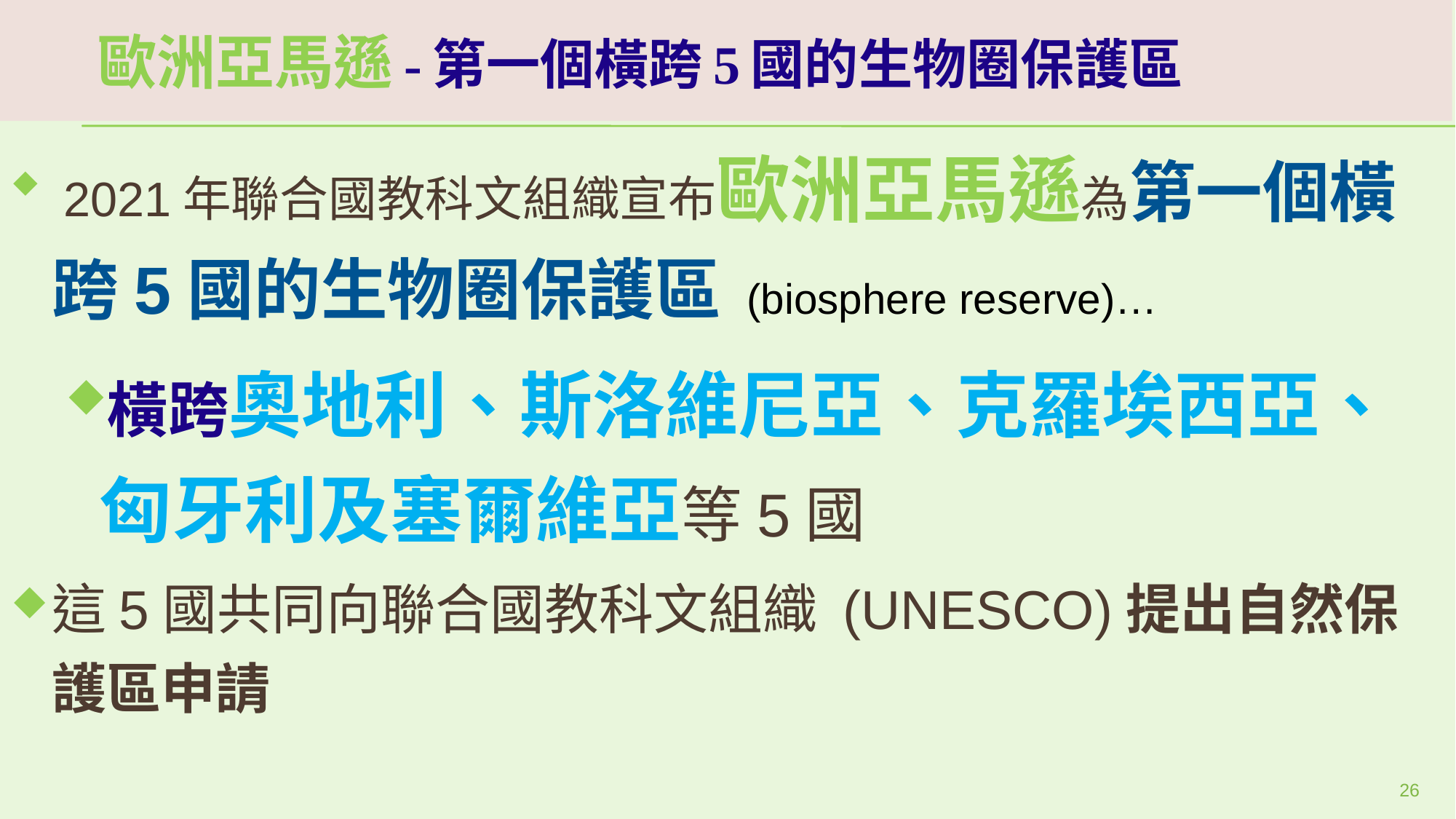

# 歐洲亞馬遜-第一個橫跨5國的生物圈保護區
 2021年聯合國教科文組織宣布歐洲亞馬遜為第一個橫跨5國的生物圈保護區 (biosphere reserve)…
橫跨奧地利、斯洛維尼亞、克羅埃西亞、匈牙利及塞爾維亞等5國
這5國共同向聯合國教科文組織 (UNESCO)提出自然保護區申請
26